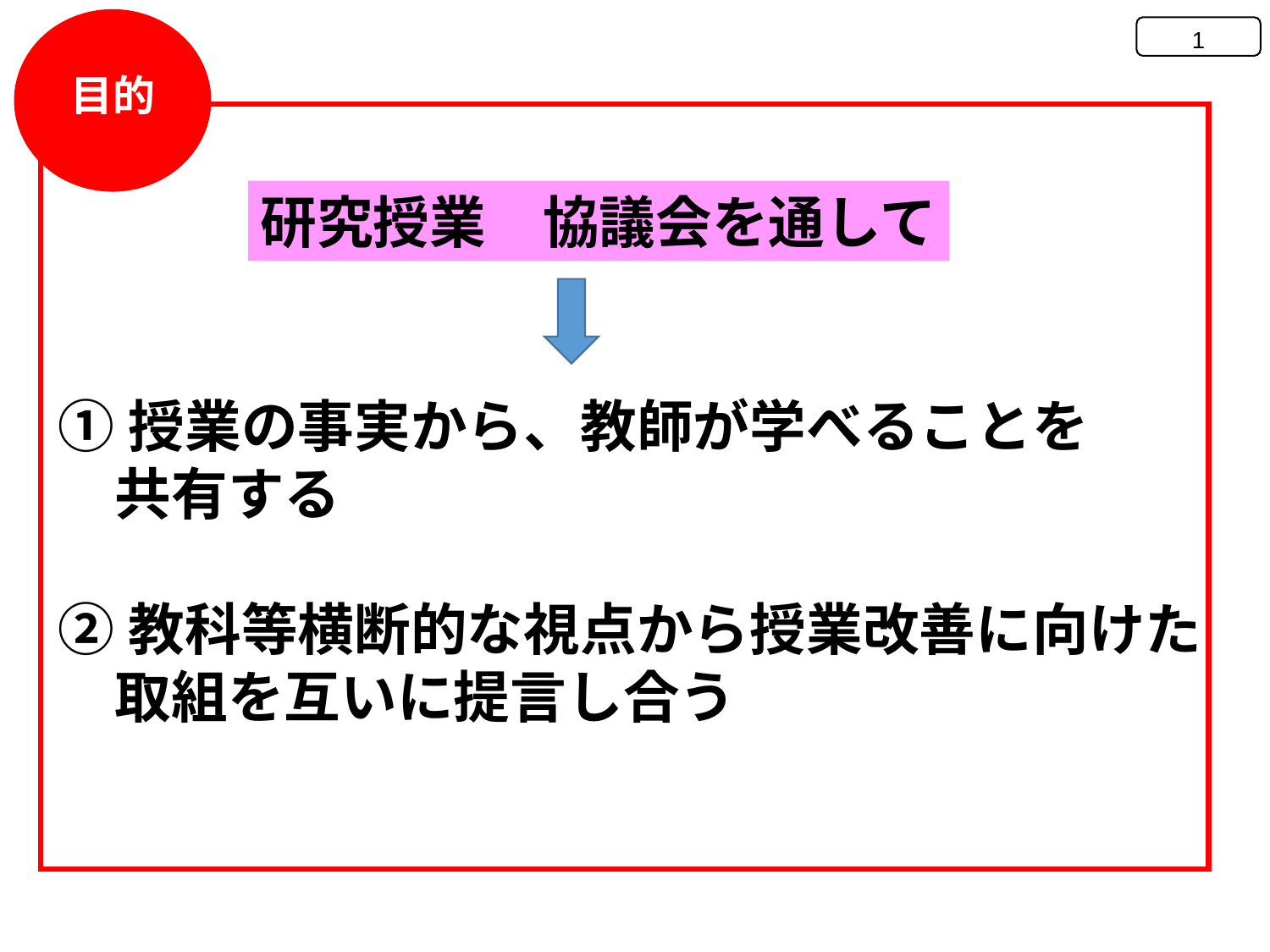

目的

1

研究授業　協議会を通して

①授業の事実から、教師が学べることを
　共有する

②教科等横断的な視点から授業改善に向けた
　取組を互いに提言し合う